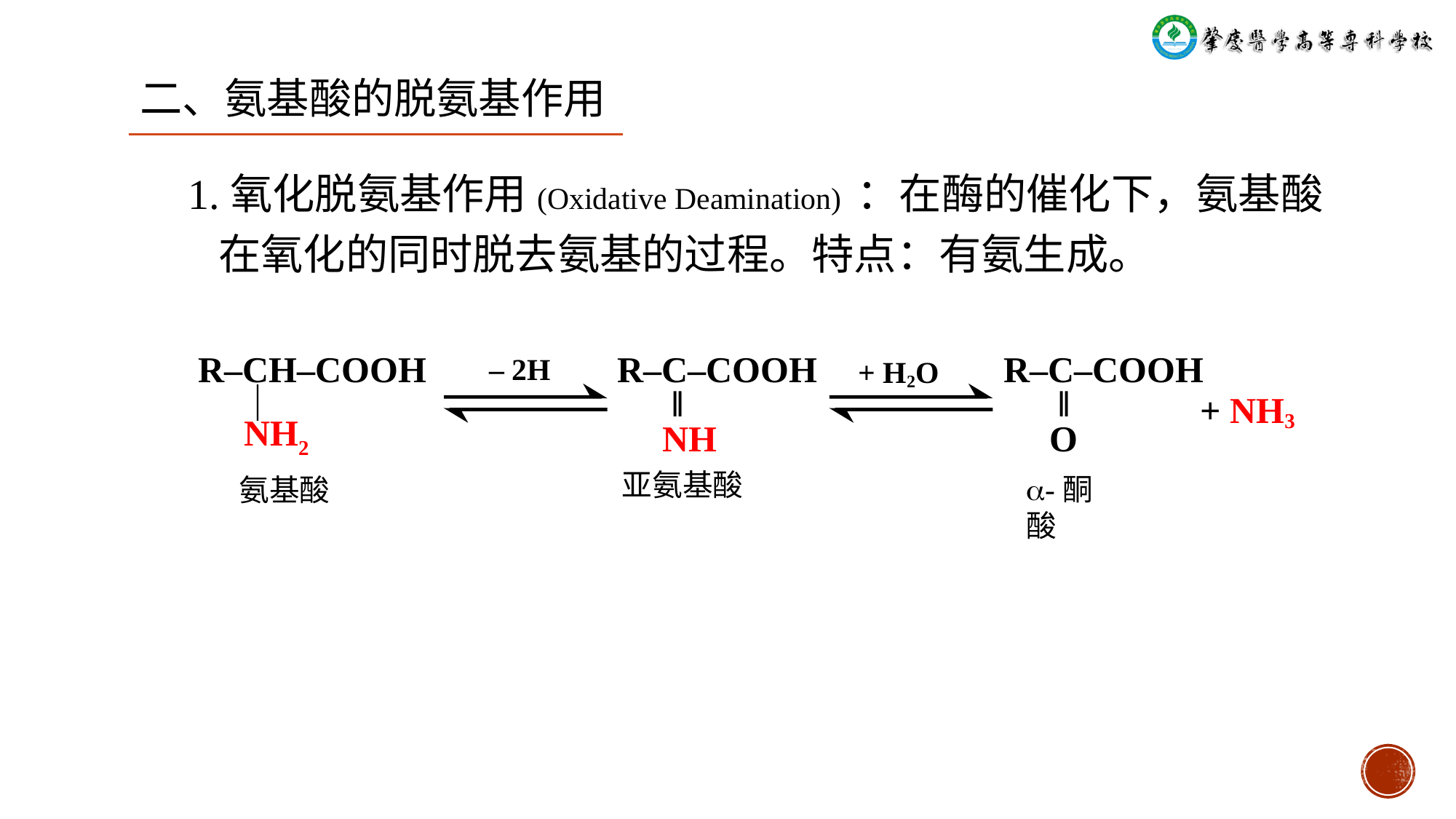

二、氨基酸的脱氨基作用
1.氧化脱氨基作用(Oxidative Deamination) ：在酶的催化下，氨基酸在氧化的同时脱去氨基的过程。特点：有氨生成。
– 2H
+ H2O
R‒CH‒COOH
    ｜
     NH2
R‒C‒COOH
      ‖
     NH
R‒C‒COOH
      ‖
     O
+ NH3

亚氨基酸
α-酮酸
氨基酸